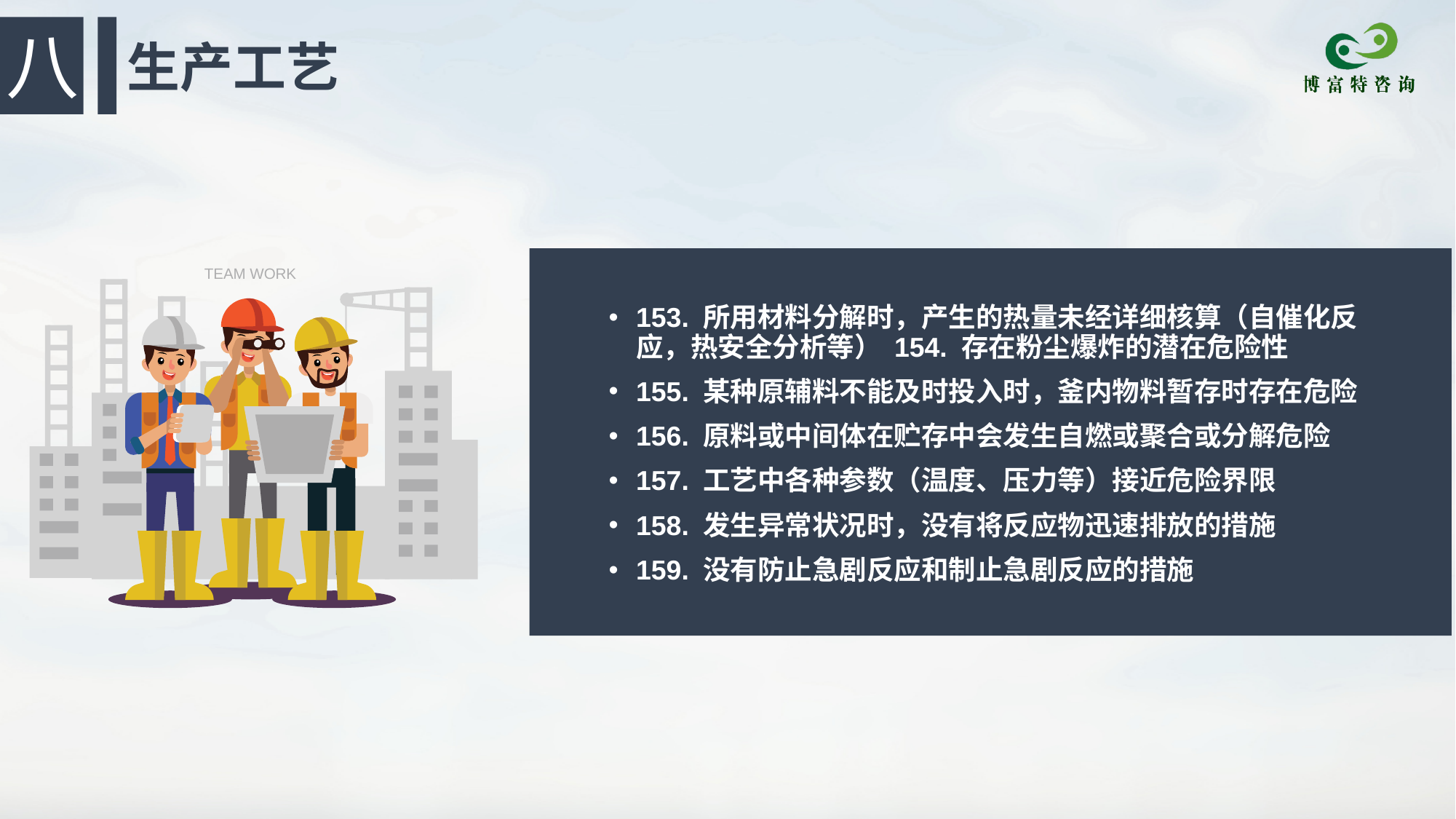

八

生产工艺

TEAM WORK

153. 所用材料分解时，产生的热量未经详细核算（自催化反应，热安全分析等） 154. 存在粉尘爆炸的潜在危险性
155. 某种原辅料不能及时投入时，釜内物料暂存时存在危险
156. 原料或中间体在贮存中会发生自燃或聚合或分解危险
157. 工艺中各种参数（温度、压力等）接近危险界限
158. 发生异常状况时，没有将反应物迅速排放的措施
159. 没有防止急剧反应和制止急剧反应的措施